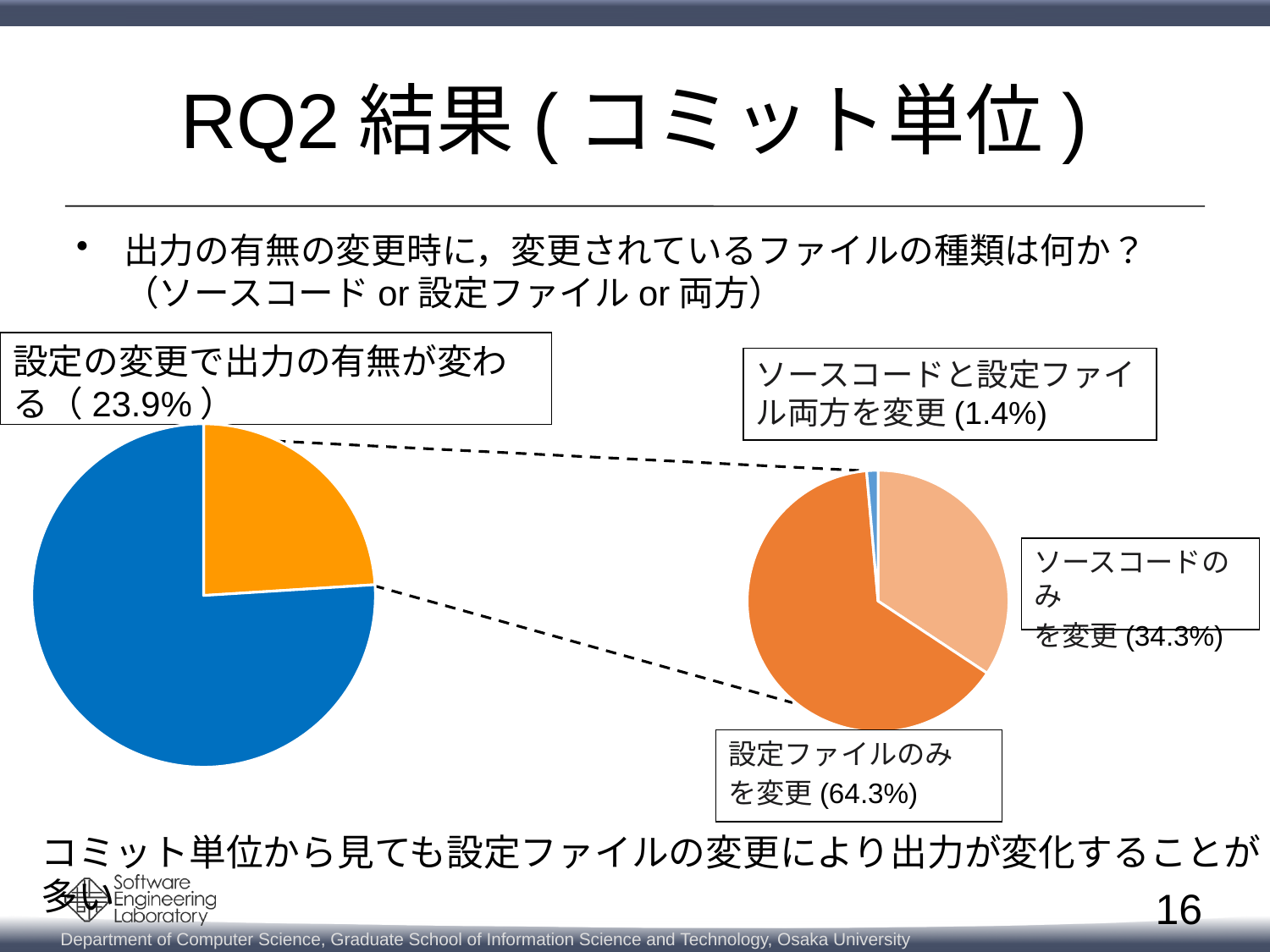

# RQ2結果(コミット単位)
出力の有無の変更時に，変更されているファイルの種類は何か？（ソースコードor設定ファイルor両方）
設定の変更で出力の有無が変わる（23.9%）
ソースコードと設定ファイル両方を変更(1.4%)

### Chart

| Category |  |
|---|---|

### Chart

| Category |
|---|

### Chart

| Category |  |
|---|---|
ソースコードのみ
を変更(34.3%)
設定ファイルのみ
を変更(64.3%)
コミット単位から見ても設定ファイルの変更により出力が変化することが多い
16